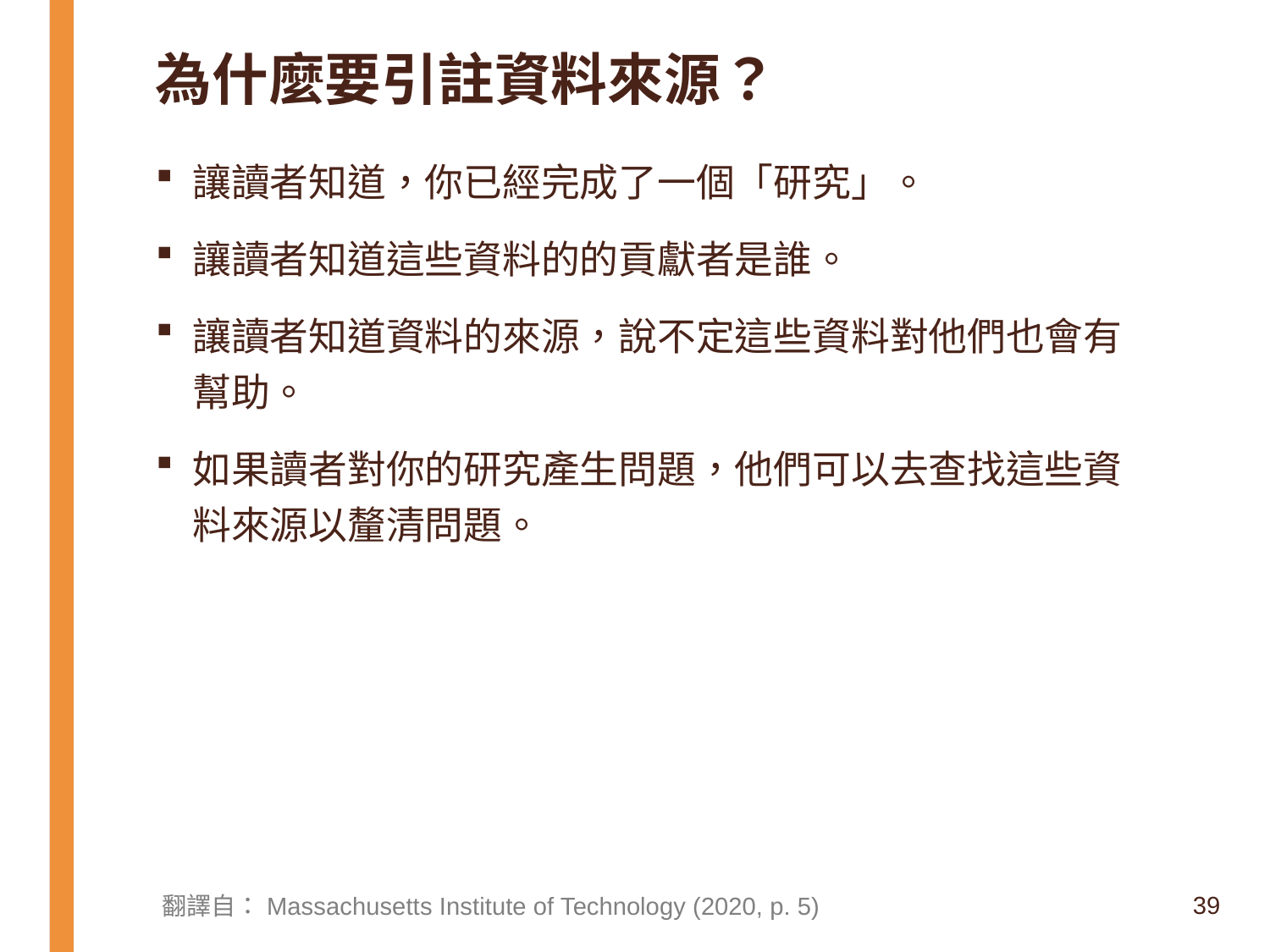

# 為什麼要引註資料來源？
讓讀者知道，你已經完成了一個「研究」。
讓讀者知道這些資料的的貢獻者是誰。
讓讀者知道資料的來源，說不定這些資料對他們也會有幫助。
如果讀者對你的研究產生問題，他們可以去查找這些資料來源以釐清問題。

39
翻譯自：Massachusetts Institute of Technology (2020, p. 5)